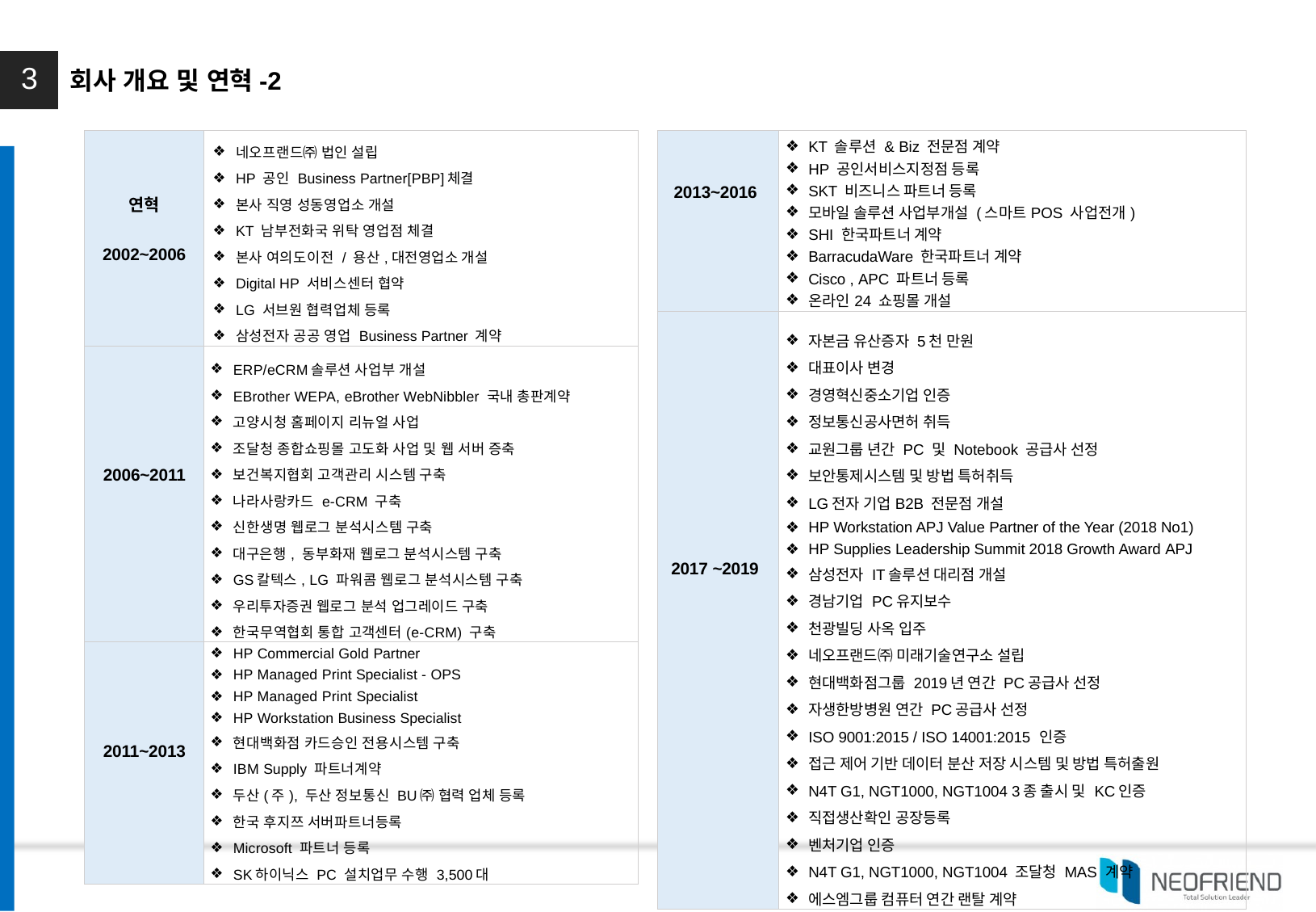

3
회사 개요 및 연혁-2
| 연혁 2002~2006 | 네오프랜드㈜ 법인 설립 HP 공인 Business Partner[PBP]체결 본사 직영 성동영업소 개설 KT 남부전화국 위탁 영업점 체결 본사 여의도이전 / 용산,대전영업소 개설 Digital HP 서비스센터 협약 LG 서브원 협력업체 등록 삼성전자 공공 영업 Business Partner 계약 |
| --- | --- |
| 2006~2011 | ERP/eCRM솔루션 사업부 개설 EBrother WEPA, eBrother WebNibbler 국내 총판계약 고양시청 홈페이지 리뉴얼 사업 조달청 종합쇼핑몰 고도화 사업 및 웹 서버 증축 보건복지협회 고객관리 시스템 구축 나라사랑카드 e-CRM 구축 신한생명 웹로그 분석시스템 구축 대구은행, 동부화재 웹로그 분석시스템 구축 GS칼텍스, LG 파워콤 웹로그 분석시스템 구축 우리투자증권 웹로그 분석 업그레이드 구축 한국무역협회 통합 고객센터(e-CRM) 구축 |
| 2011~2013 | HP Commercial Gold Partner HP Managed Print Specialist - OPS HP Managed Print Specialist HP Workstation Business Specialist 현대백화점 카드승인 전용시스템 구축 IBM Supply 파트너계약 두산(주), 두산 정보통신 BU㈜ 협력 업체 등록 한국 후지쯔 서버파트너등록 Microsoft 파트너 등록 SK하이닉스 PC 설치업무 수행 3,500대 |
| 2013~2016 | KT 솔루션 & Biz 전문점 계약 HP 공인서비스지정점 등록 SKT 비즈니스 파트너 등록 모바일 솔루션 사업부개설 (스마트POS 사업전개) SHI 한국파트너 계약 BarracudaWare 한국파트너 계약 Cisco , APC 파트너 등록 온라인24 쇼핑몰 개설 |
| --- | --- |
| 2017 ~2019 | 자본금 유산증자 5천 만원 대표이사 변경 경영혁신중소기업 인증 정보통신공사면허 취득 교원그룹 년간 PC 및 Notebook 공급사 선정 보안통제시스템 및 방법 특허취득 LG전자 기업B2B 전문점 개설 HP Workstation APJ Value Partner of the Year (2018 No1) HP Supplies Leadership Summit 2018 Growth Award APJ 삼성전자 IT솔루션 대리점 개설 경남기업 PC유지보수 천광빌딩 사옥 입주 네오프랜드㈜ 미래기술연구소 설립 현대백화점그룹 2019년 연간 PC공급사 선정 자생한방병원 연간 PC공급사 선정 ISO 9001:2015 / ISO 14001:2015 인증 접근 제어 기반 데이터 분산 저장 시스템 및 방법 특허출원 N4T G1, NGT1000, NGT1004 3종 출시 및 KC인증 직접생산확인 공장등록 벤처기업 인증 N4T G1, NGT1000, NGT1004 조달청 MAS 계약 에스엠그룹 컴퓨터 연간 랜탈 계약 |